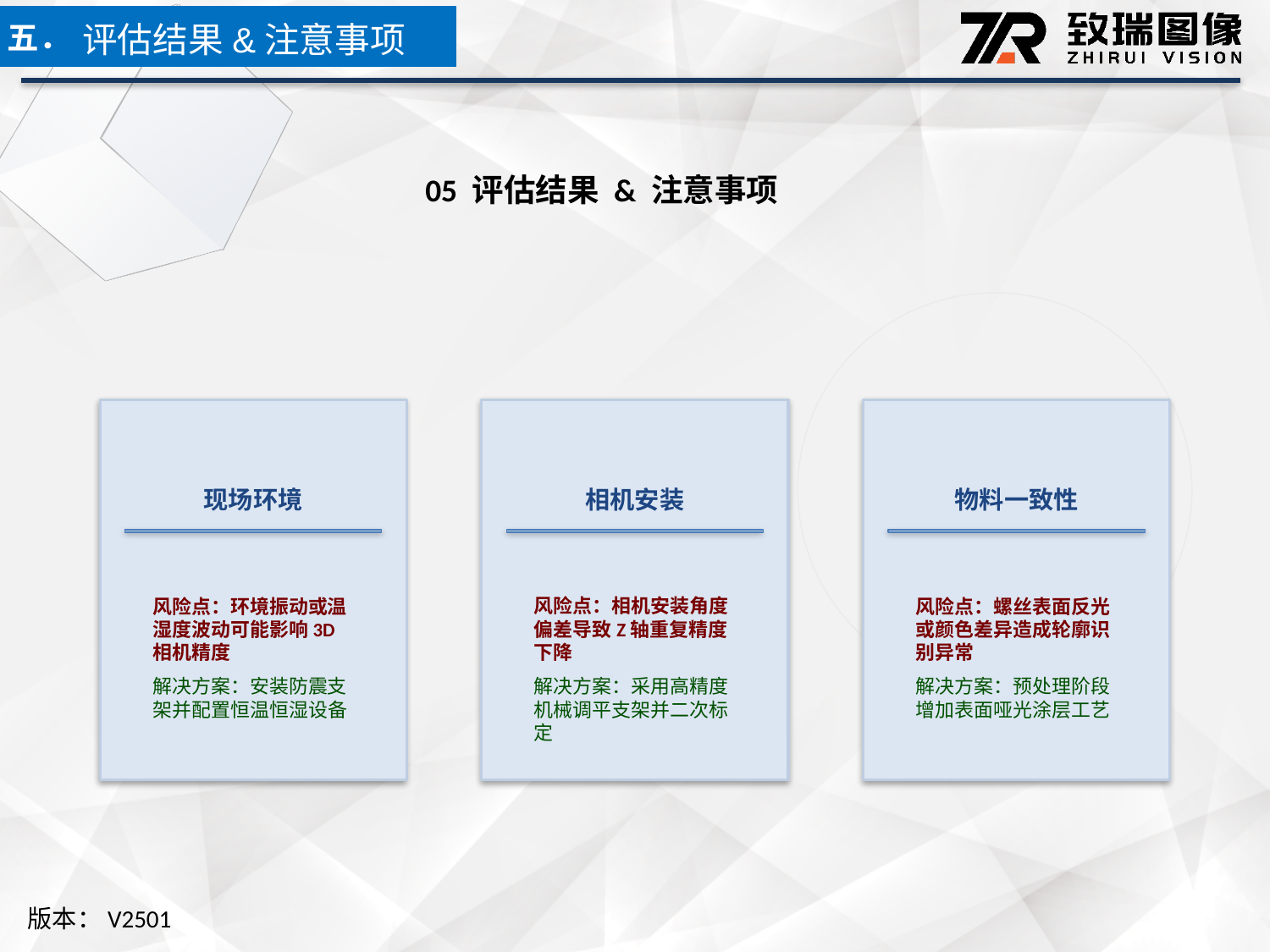

五．
评估结果&注意事项

05 评估结果 & 注意事项

现场环境

相机安装

物料一致性

风险点：环境振动或温湿度波动可能影响3D相机精度
解决方案：安装防震支架并配置恒温恒湿设备

风险点：相机安装角度偏差导致Z轴重复精度下降
解决方案：采用高精度机械调平支架并二次标定

风险点：螺丝表面反光或颜色差异造成轮廓识别异常
解决方案：预处理阶段增加表面哑光涂层工艺